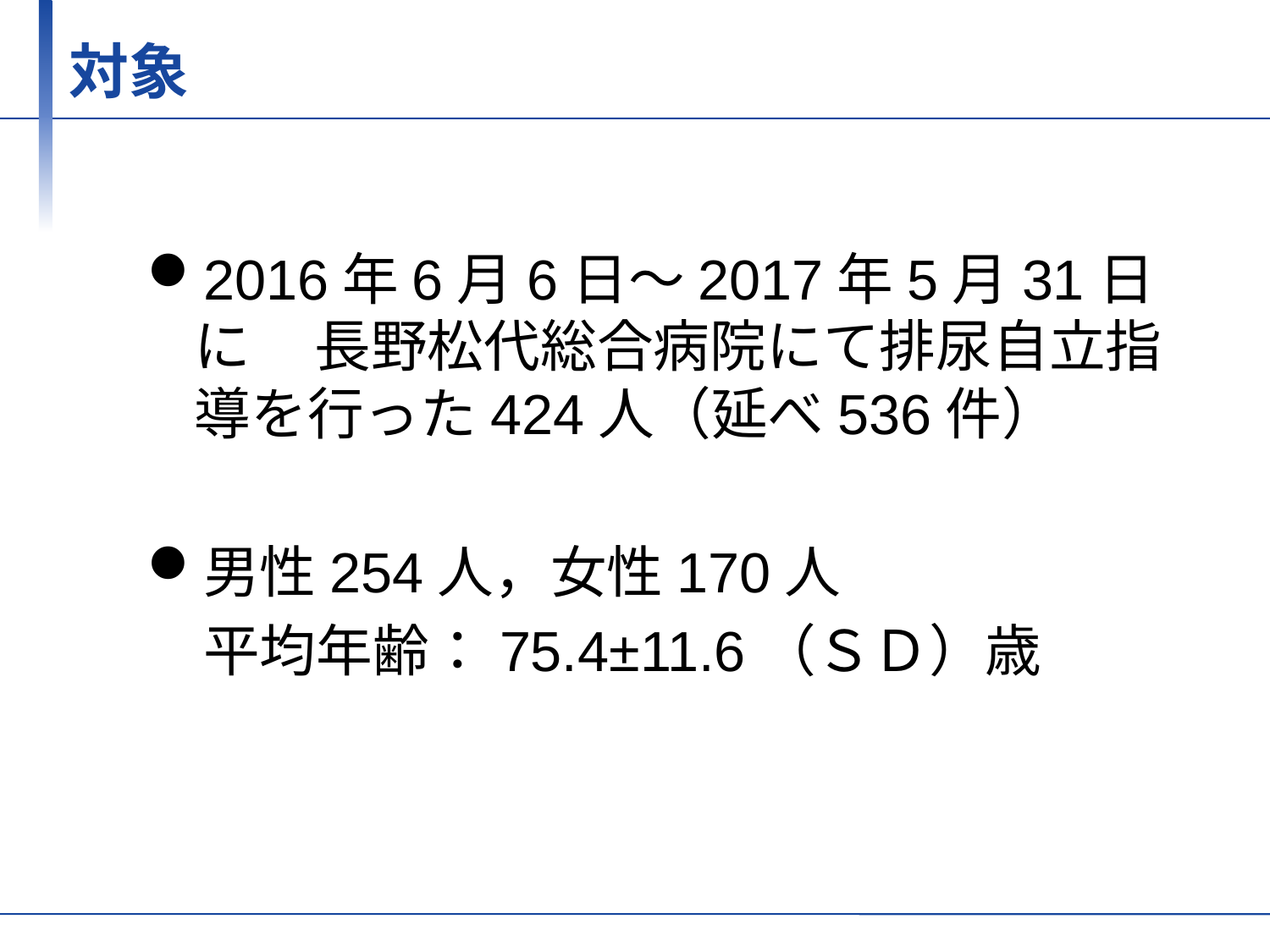

# 対象
2016年6月6日～2017年5月31日に     長野松代総合病院にて排尿自立指導を行った424人（延べ536件）

男性254人，女性170人
　平均年齢：75.4±11.6（ＳＤ）歳